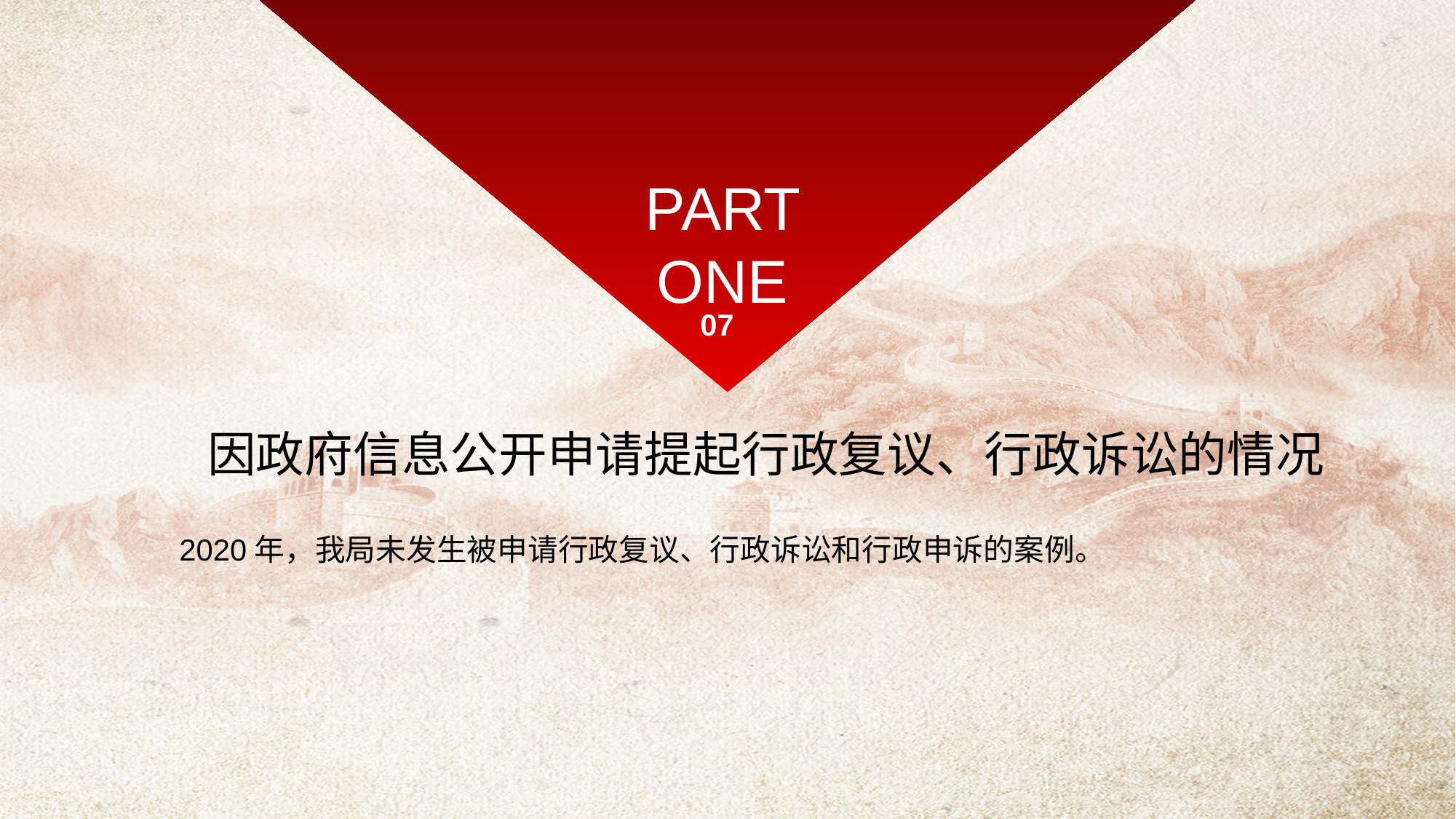

#
PART ONE

07
因政府信息公开申请提起行政复议、行政诉讼的情况
      2020年，我局未发生被申请行政复议、行政诉讼和行政申诉的案例。